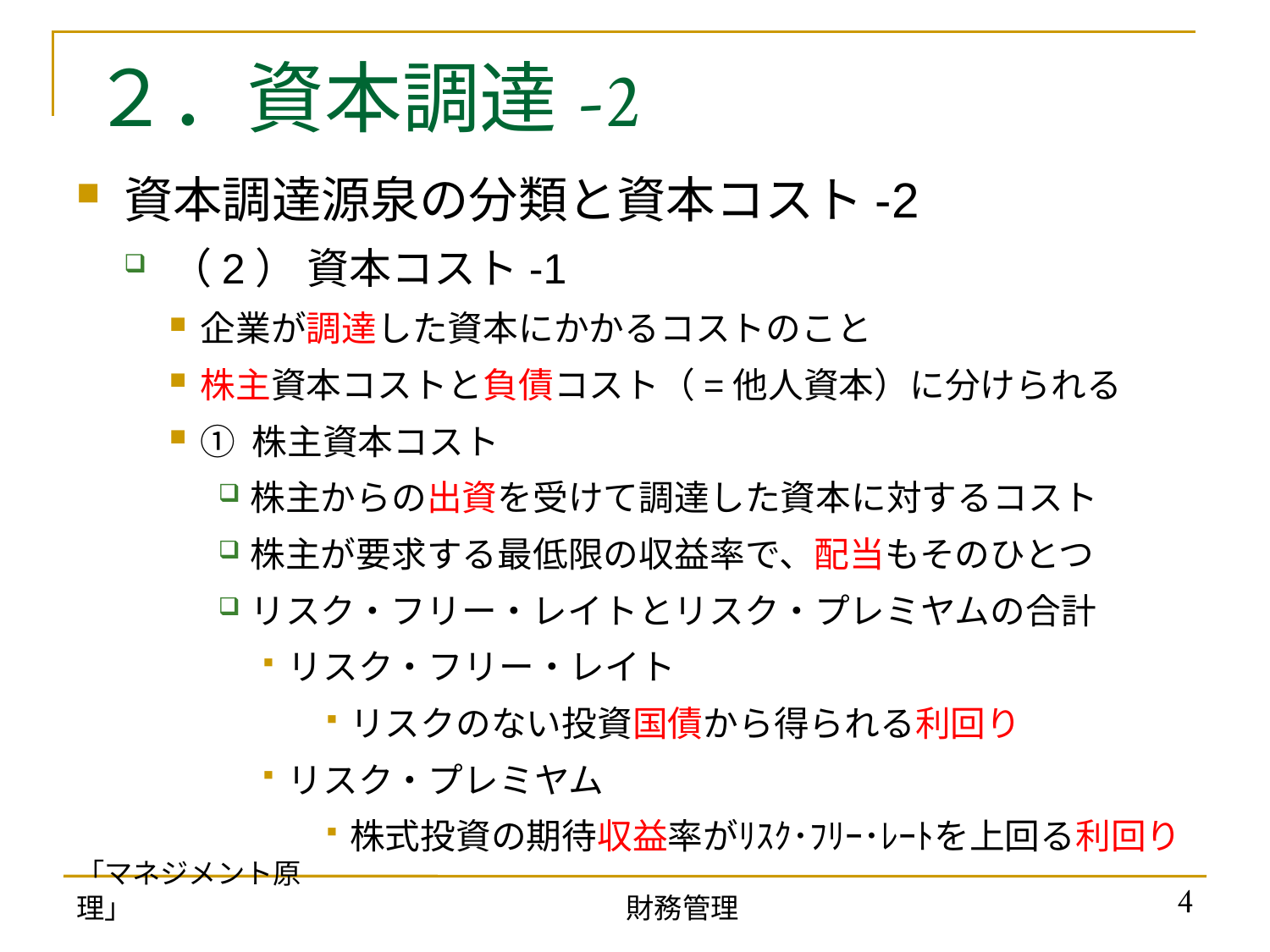

# ２．資本調達-2
資本調達源泉の分類と資本コスト-2
（2） 資本コスト-1
企業が調達した資本にかかるコストのこと
株主資本コストと負債コスト（=他人資本）に分けられる
① 株主資本コスト
株主からの出資を受けて調達した資本に対するコスト
株主が要求する最低限の収益率で、配当もそのひとつ
リスク・フリー・レイトとリスク・プレミヤムの合計
リスク・フリー・レイト
リスクのない投資国債から得られる利回り
リスク・プレミヤム
株式投資の期待収益率がﾘｽｸ･ﾌﾘｰ･ﾚｰﾄを上回る利回り
「マネジメント原理」
4
財務管理